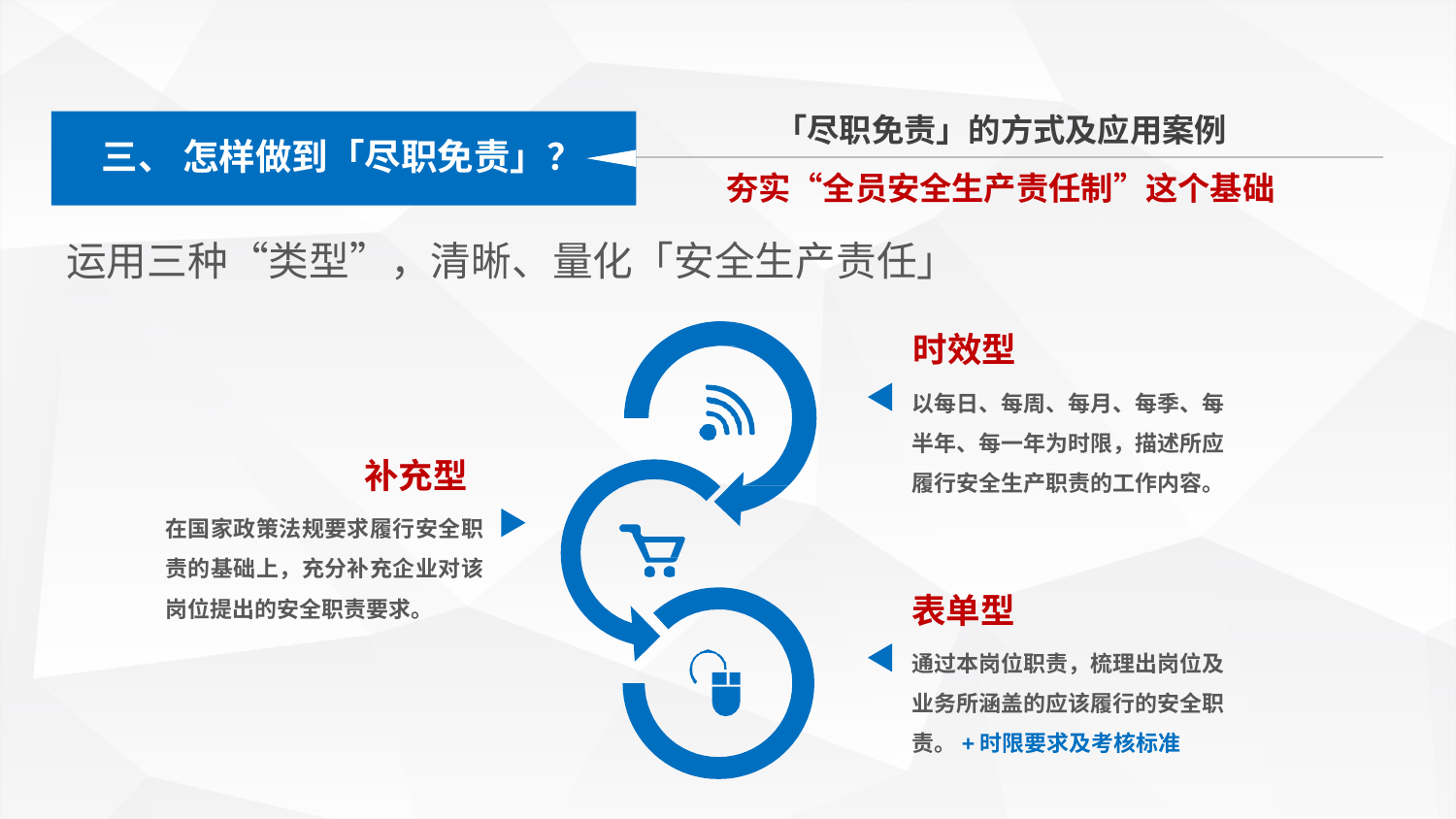

「尽职免责」的方式及应用案例

# 三、 怎样做到「尽职免责」？

夯实“全员安全生产责任制”这个基础

运用三种“类型”，清晰、量化「安全生产责任」

时效型
以每日、每周、每月、每季、每 半年、每一年为时限，描述所应 履行安全生产职责的工作内容。

补充型
在国家政策法规要求履行安全职 责的基础上，充分补充企业对该 岗位提出的安全职责要求。

表单型
通过本岗位职责，梳理出岗位及 业务所涵盖的应该履行的安全职 责。+时限要求及考核标准